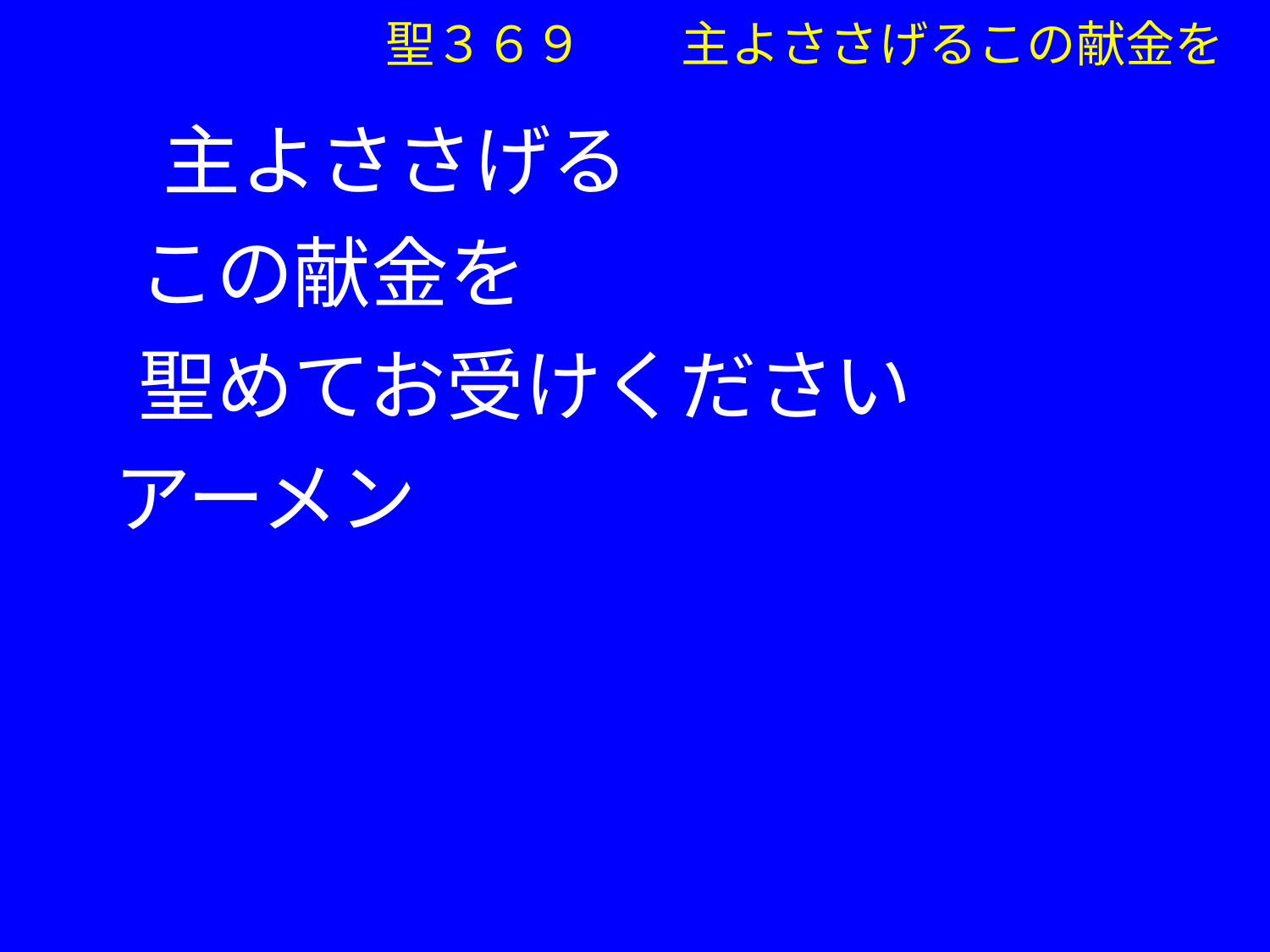

主よささげる
　 この献金を
　 聖めてお受けください
   アーメン

聖３６９　　主よささげるこの献金を